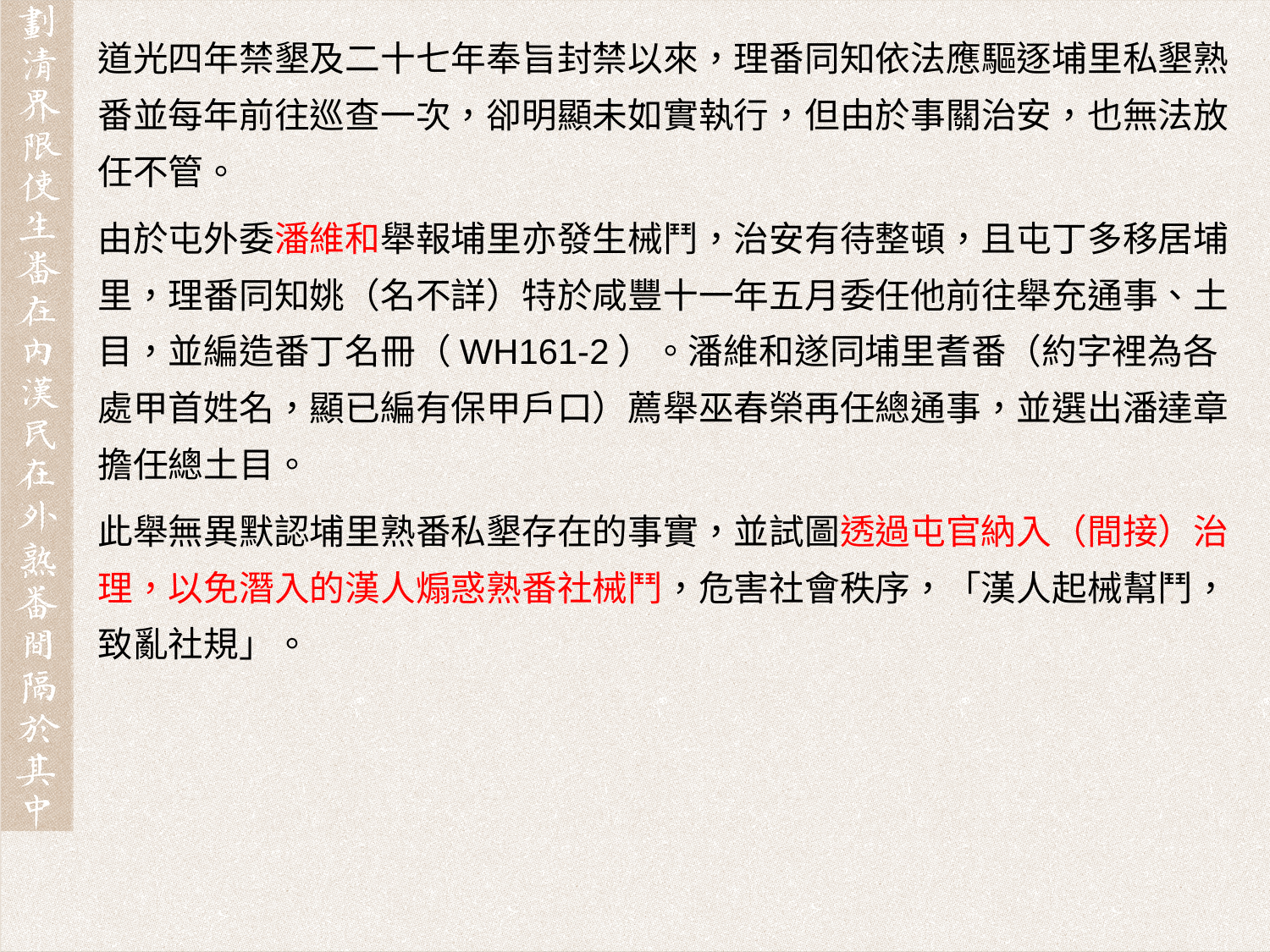

道光四年禁墾及二十七年奉旨封禁以來，理番同知依法應驅逐埔里私墾熟番並每年前往巡查一次，卻明顯未如實執行，但由於事關治安，也無法放任不管。
由於屯外委潘維和舉報埔里亦發生械鬥，治安有待整頓，且屯丁多移居埔里，理番同知姚（名不詳）特於咸豐十一年五月委任他前往舉充通事、土目，並編造番丁名冊（WH161-2）。潘維和遂同埔里耆番（約字裡為各處甲首姓名，顯已編有保甲戶口）薦舉巫春榮再任總通事，並選出潘達章擔任總土目。
此舉無異默認埔里熟番私墾存在的事實，並試圖透過屯官納入（間接）治理，以免潛入的漢人煽惑熟番社械鬥，危害社會秩序，「漢人起械幫鬥，致亂社規」。